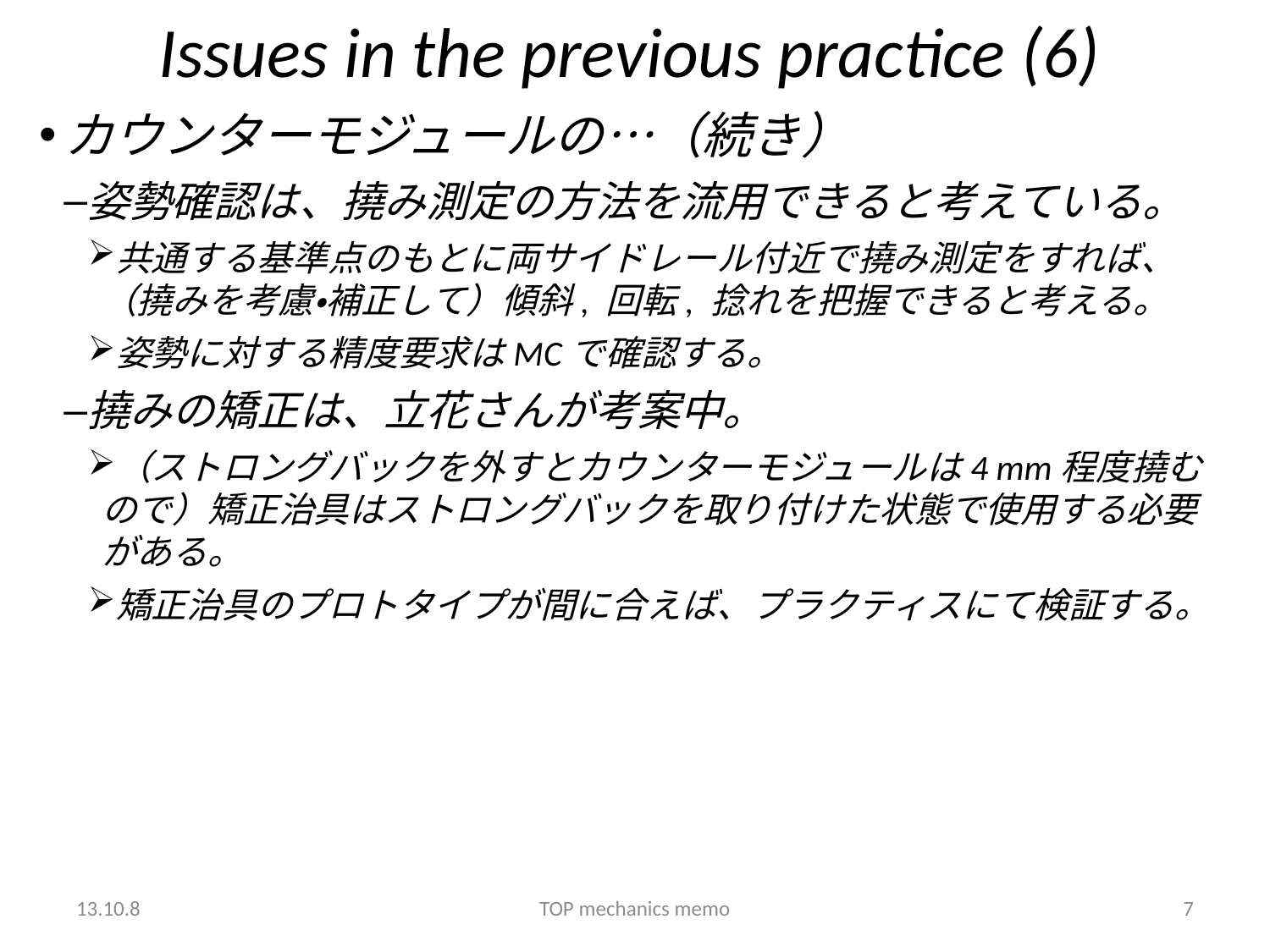

# Issues in the previous practice (6)
カウンターモジュールの…（続き）
姿勢確認は、撓み測定の方法を流用できると考えている。
共通する基準点のもとに両サイドレール付近で撓み測定をすれば、（撓みを考慮・補正して）傾斜, 回転, 捻れを把握できると考える。
姿勢に対する精度要求はMCで確認する。
撓みの矯正は、立花さんが考案中。
（ストロングバックを外すとカウンターモジュールは4 mm程度撓むので）矯正治具はストロングバックを取り付けた状態で使用する必要がある。
矯正治具のプロトタイプが間に合えば、プラクティスにて検証する。
13.10.8
TOP mechanics memo
7